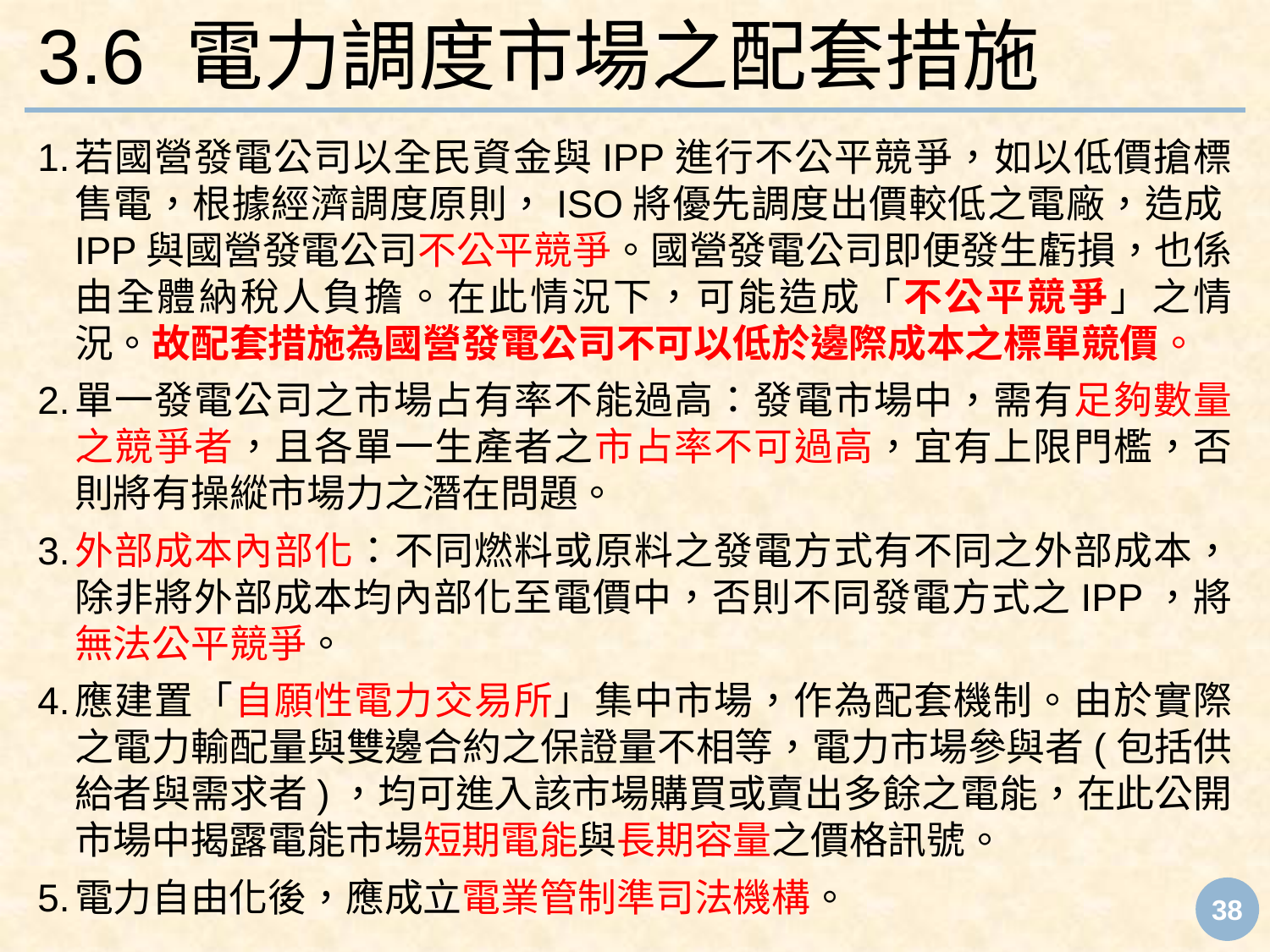

# 3.6 電力調度市場之配套措施
若國營發電公司以全民資金與IPP進行不公平競爭，如以低價搶標售電，根據經濟調度原則，ISO將優先調度出價較低之電廠，造成IPP與國營發電公司不公平競爭。國營發電公司即便發生虧損，也係由全體納稅人負擔。在此情況下，可能造成「不公平競爭」之情況。故配套措施為國營發電公司不可以低於邊際成本之標單競價。
單一發電公司之市場占有率不能過高：發電市場中，需有足夠數量之競爭者，且各單一生產者之市占率不可過高，宜有上限門檻，否則將有操縱市場力之潛在問題。
外部成本內部化：不同燃料或原料之發電方式有不同之外部成本，除非將外部成本均內部化至電價中，否則不同發電方式之IPP，將無法公平競爭。
應建置「自願性電力交易所」集中市場，作為配套機制。由於實際之電力輸配量與雙邊合約之保證量不相等，電力市場參與者(包括供給者與需求者)，均可進入該市場購買或賣出多餘之電能，在此公開市場中揭露電能市場短期電能與長期容量之價格訊號。
電力自由化後，應成立電業管制準司法機構。

38